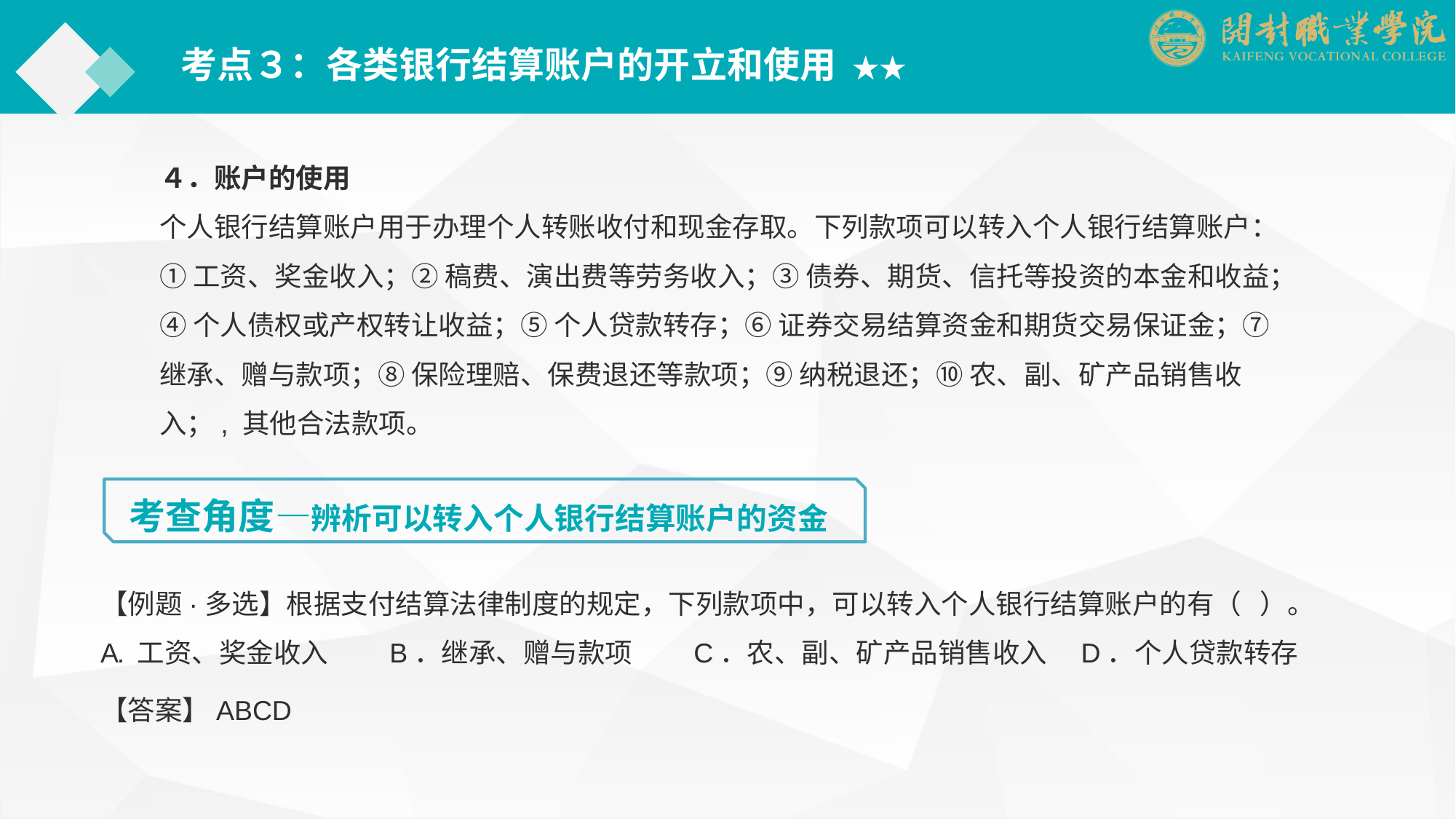

考点３：各类银行结算账户的开立和使用  ★★
４．账户的使用
个人银行结算账户用于办理个人转账收付和现金存取。下列款项可以转入个人银行结算账户：① 工资、奖金收入；② 稿费、演出费等劳务收入；③ 债券、期货、信托等投资的本金和收益；④ 个人债权或产权转让收益；⑤ 个人贷款转存；⑥ 证券交易结算资金和期货交易保证金；⑦ 继承、赠与款项；⑧ 保险理赔、保费退还等款项；⑨ 纳税退还；⑩ 农、副、矿产品销售收入；, 其他合法款项。

考查角度—辨析可以转入个人银行结算账户的资金
【例题·多选】根据支付结算法律制度的规定，下列款项中，可以转入个人银行结算账户的有（   ）。
 工资、奖金收入　　B．继承、赠与款项　　C．农、副、矿产品销售收入　D．个人贷款转存
【答案】ABCD